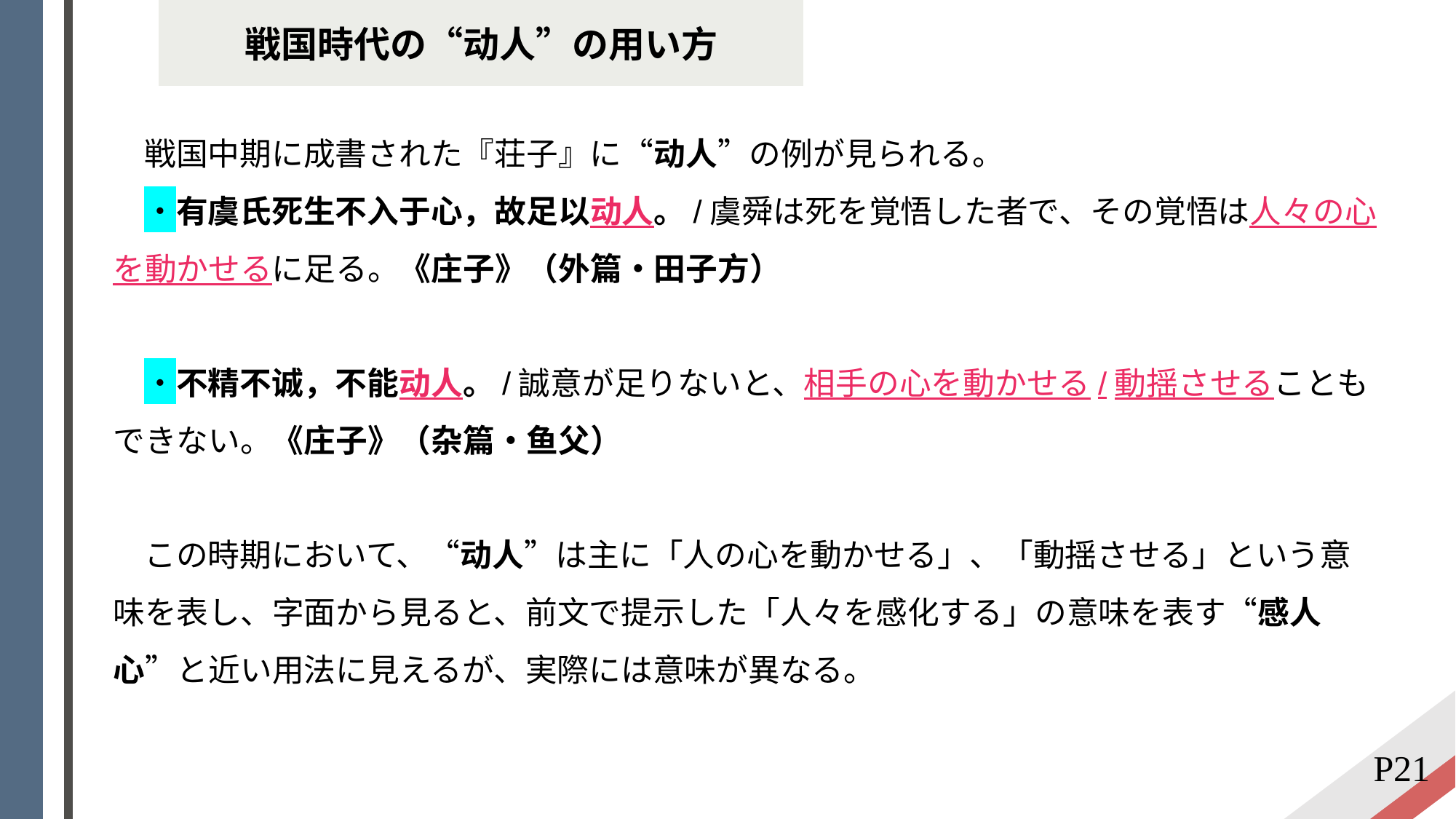

戦国時代の“动人”の用い方
 戦国中期に成書された『荘子』に“动人”の例が見られる。
 ・有虞氏死生不入于心，故足以动人。/虞舜は死を覚悟した者で、その覚悟は人々の心を動かせるに足る。《庄子》（外篇・田子方）

 ・不精不诚，不能动人。/誠意が足りないと、相手の心を動かせる/動揺させることもできない。《庄子》（杂篇・鱼父）

 この時期において、“动人”は主に「人の心を動かせる」、「動揺させる」という意味を表し、字面から見ると、前文で提示した「人々を感化する」の意味を表す“感人心”と近い用法に見えるが、実際には意味が異なる。

P21